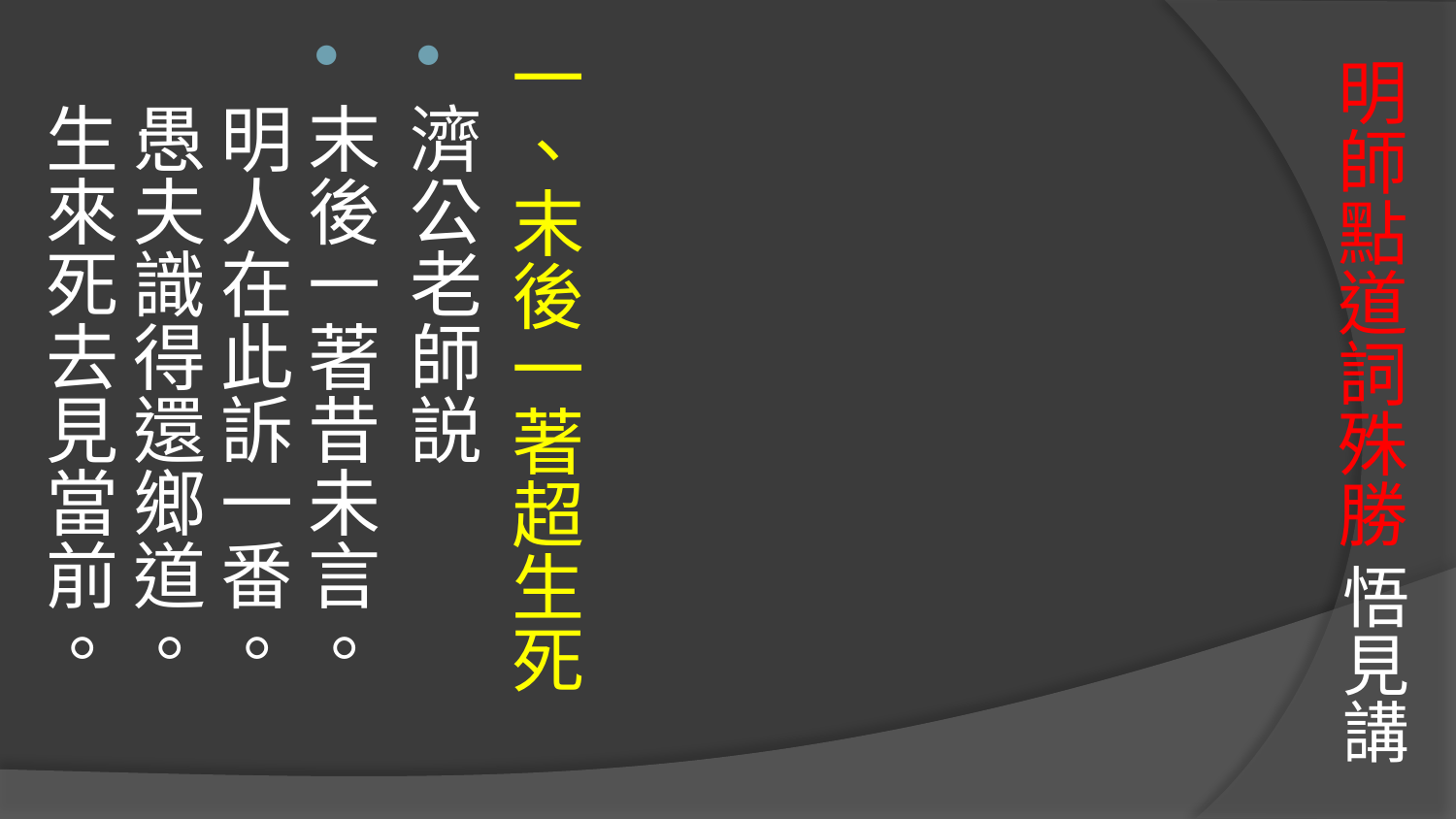

一、末後一著超生死
濟公老師説
末後一著昔未言。 
明人在此訴一番。 
愚夫識得還鄉道。 
生來死去見當前。
# 明師點道詞殊勝 悟見講